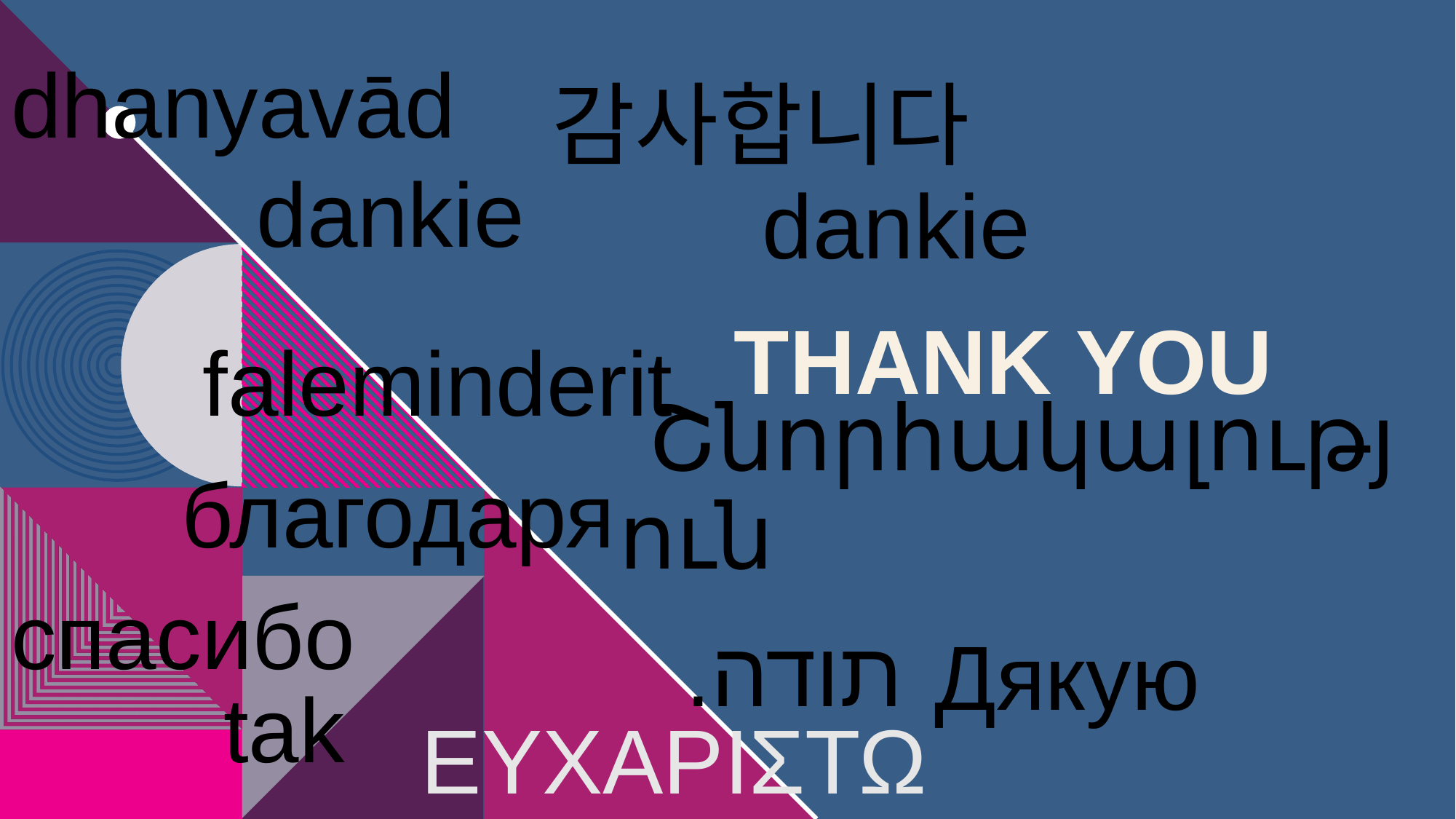

dhanyavād
 감사합니다
dankie
dankie
# THANK YOU
faleminderit
благодаря
 Շնորհակալություն
спасибо
  .תודה
          Дякую
tak
    ΕΥΧΑΡΙΣΤΩ